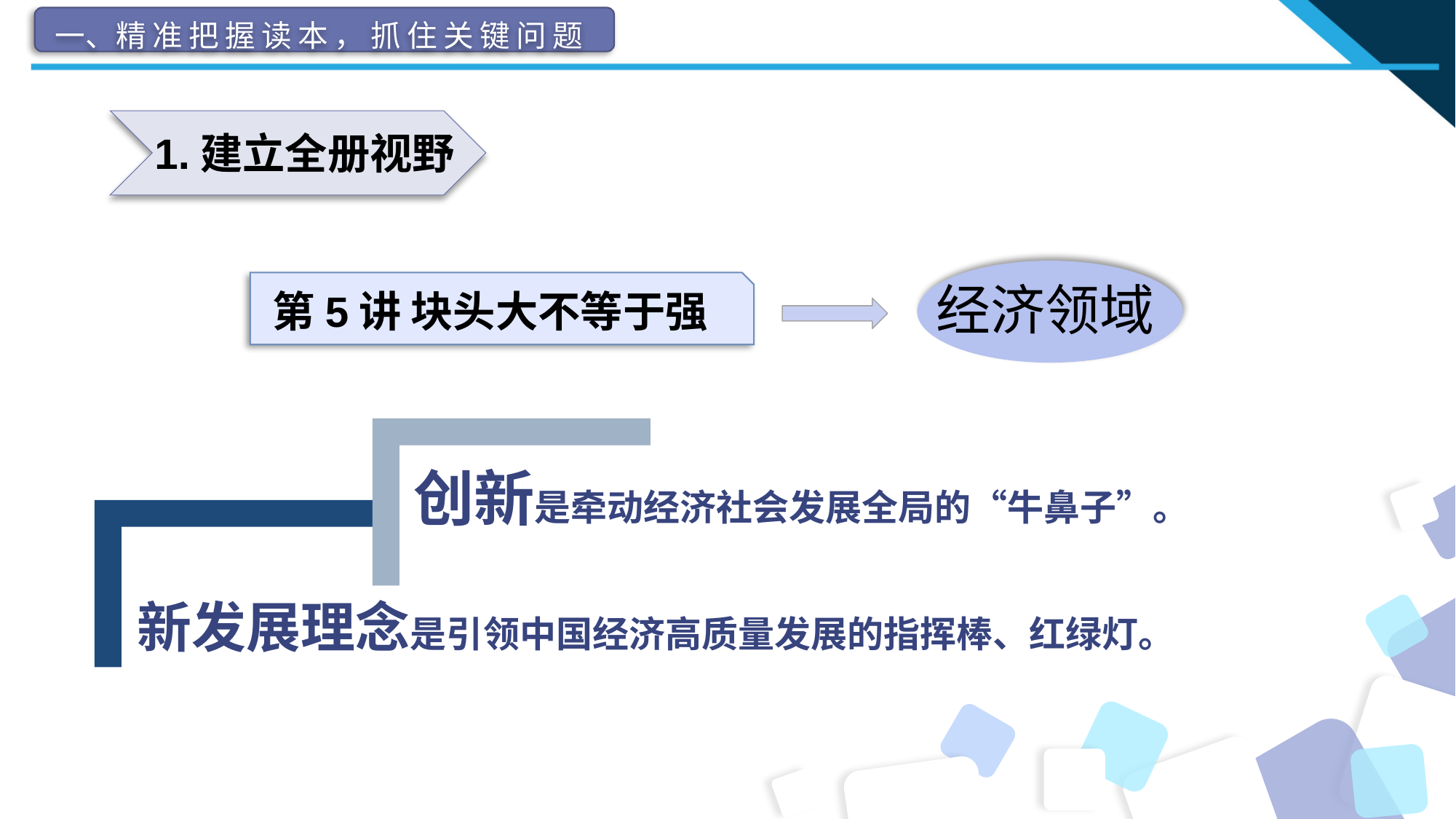

一、精准把握读本，抓住关键问题

1.建立全册视野

经济领域

第5讲 块头大不等于强

创新是牵动经济社会发展全局的“牛鼻子”。

新发展理念是引领中国经济高质量发展的指挥棒、红绿灯。